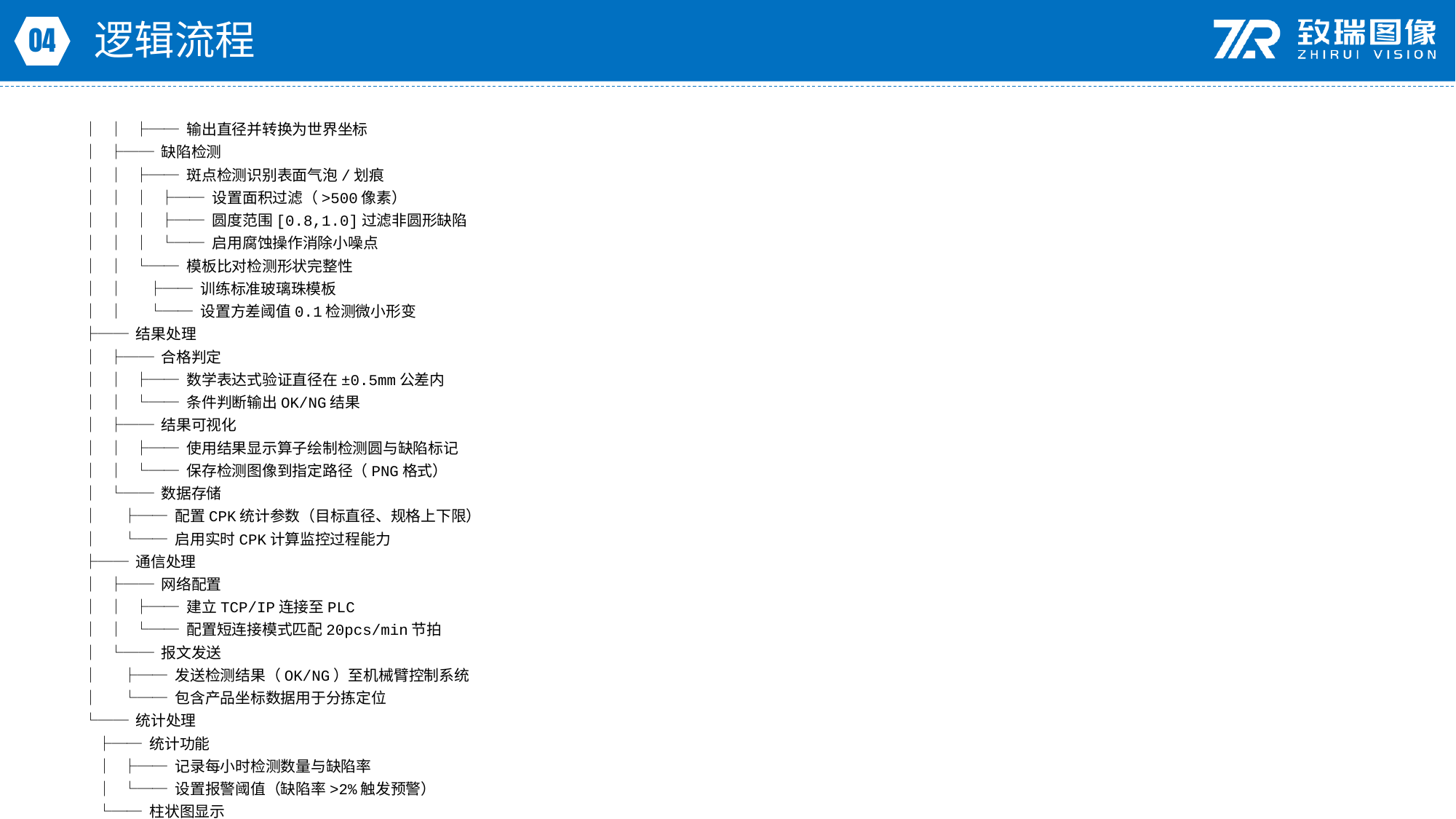

逻辑流程
04

│   │   ├── 输出直径并转换为世界坐标
│   ├── 缺陷检测
│   │   ├── 斑点检测识别表面气泡/划痕
│   │   │   ├── 设置面积过滤（>500像素）
│   │   │   ├── 圆度范围[0.8,1.0]过滤非圆形缺陷
│   │   │   └── 启用腐蚀操作消除小噪点
│   │   └── 模板比对检测形状完整性
│   │       ├── 训练标准玻璃珠模板
│   │       └── 设置方差阈值0.1检测微小形变
├── 结果处理
│   ├── 合格判定
│   │   ├── 数学表达式验证直径在±0.5mm公差内
│   │   └── 条件判断输出OK/NG结果
│   ├── 结果可视化
│   │   ├── 使用结果显示算子绘制检测圆与缺陷标记
│   │   └── 保存检测图像到指定路径（PNG格式）
│   └── 数据存储
│       ├── 配置CPK统计参数（目标直径、规格上下限）
│       └── 启用实时CPK计算监控过程能力
├── 通信处理
│   ├── 网络配置
│   │   ├── 建立TCP/IP连接至PLC
│   │   └── 配置短连接模式匹配20pcs/min节拍
│   └── 报文发送
│       ├── 发送检测结果（OK/NG）至机械臂控制系统
│       └── 包含产品坐标数据用于分拣定位
└── 统计处理
    ├── 统计功能
    │   ├── 记录每小时检测数量与缺陷率
    │   └── 设置报警阈值（缺陷率>2%触发预警）
    └── 柱状图显示
        ├── 配置缺陷类型分类统计（划痕/气泡/尺寸异常）
        └── 实时更新统计图表辅助质量分析